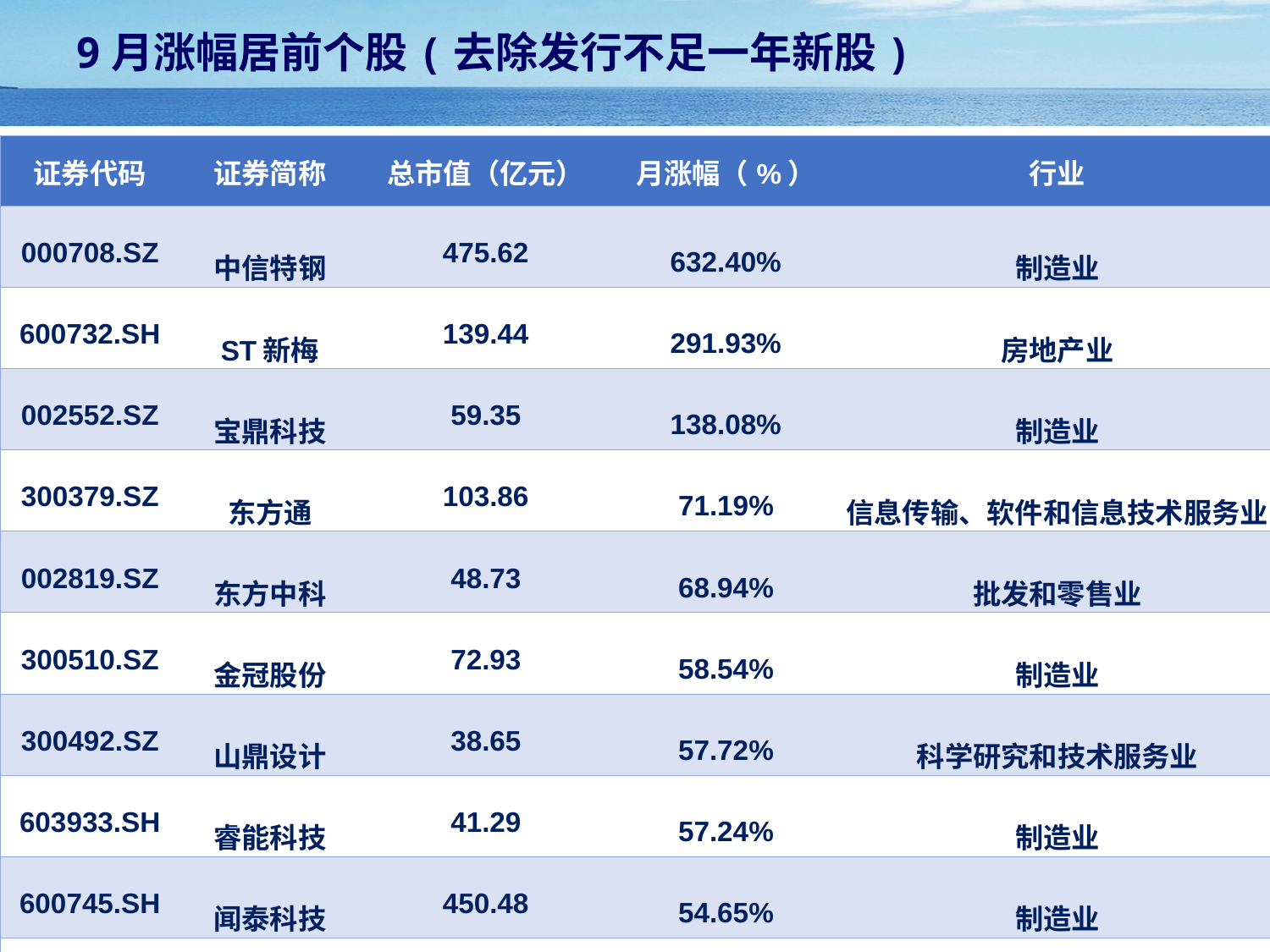

9月涨幅居前个股(去除发行不足一年新股)
| 证券代码 | 证券简称 | 总市值（亿元） | 月涨幅（%） | 行业 |
| --- | --- | --- | --- | --- |
| 000708.SZ | 中信特钢 | 475.62 | 632.40% | 制造业 |
| 600732.SH | ST新梅 | 139.44 | 291.93% | 房地产业 |
| 002552.SZ | 宝鼎科技 | 59.35 | 138.08% | 制造业 |
| 300379.SZ | 东方通 | 103.86 | 71.19% | 信息传输、软件和信息技术服务业 |
| 002819.SZ | 东方中科 | 48.73 | 68.94% | 批发和零售业 |
| 300510.SZ | 金冠股份 | 72.93 | 58.54% | 制造业 |
| 300492.SZ | 山鼎设计 | 38.65 | 57.72% | 科学研究和技术服务业 |
| 603933.SH | 睿能科技 | 41.29 | 57.24% | 制造业 |
| 600745.SH | 闻泰科技 | 450.48 | 54.65% | 制造业 |
| 002786.SZ | 银宝山新 | 40.34 | 50.50% | 制造业 |